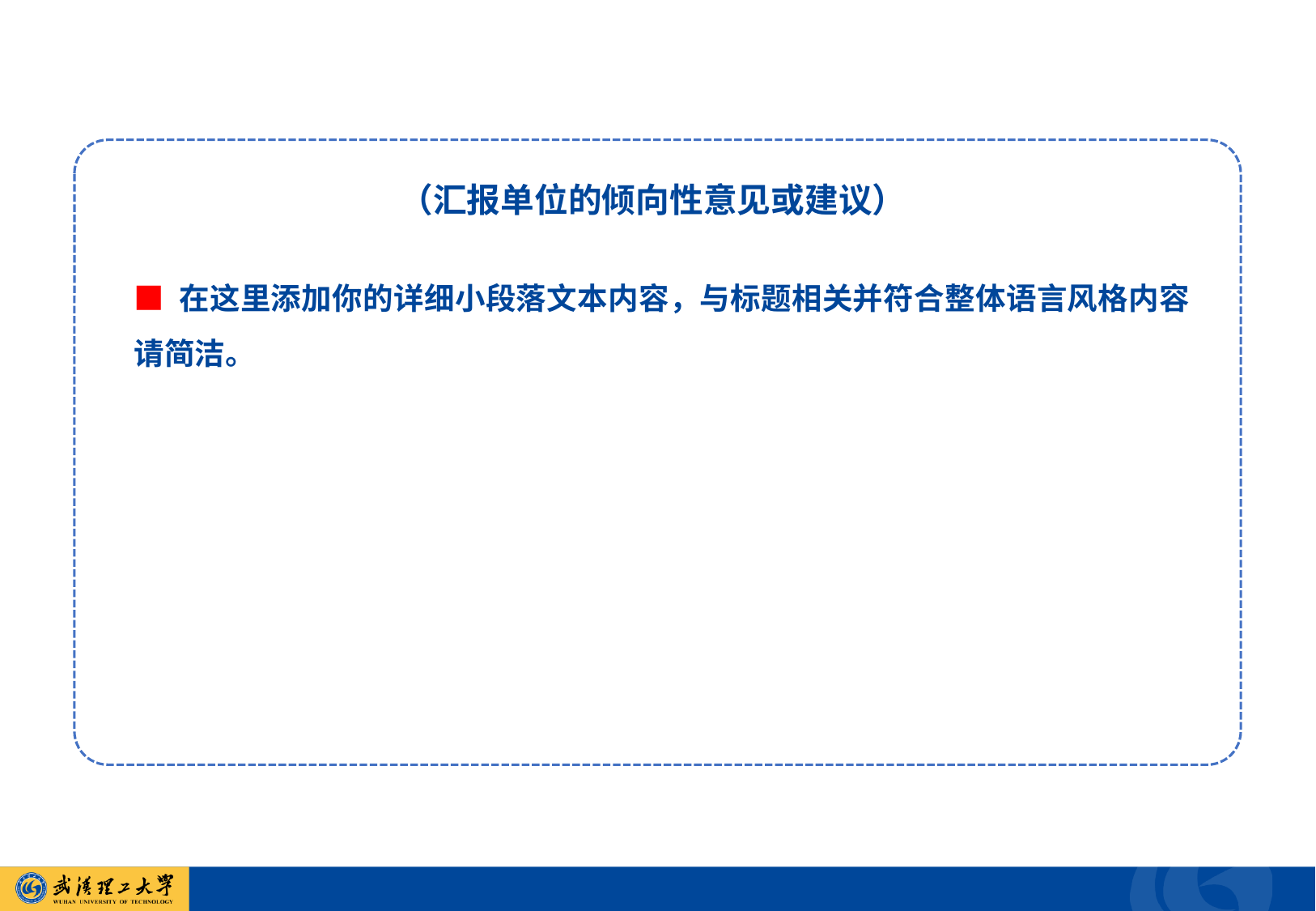

（汇报单位的倾向性意见或建议）
■ 在这里添加你的详细小段落文本内容，与标题相关并符合整体语言风格内容请简洁。